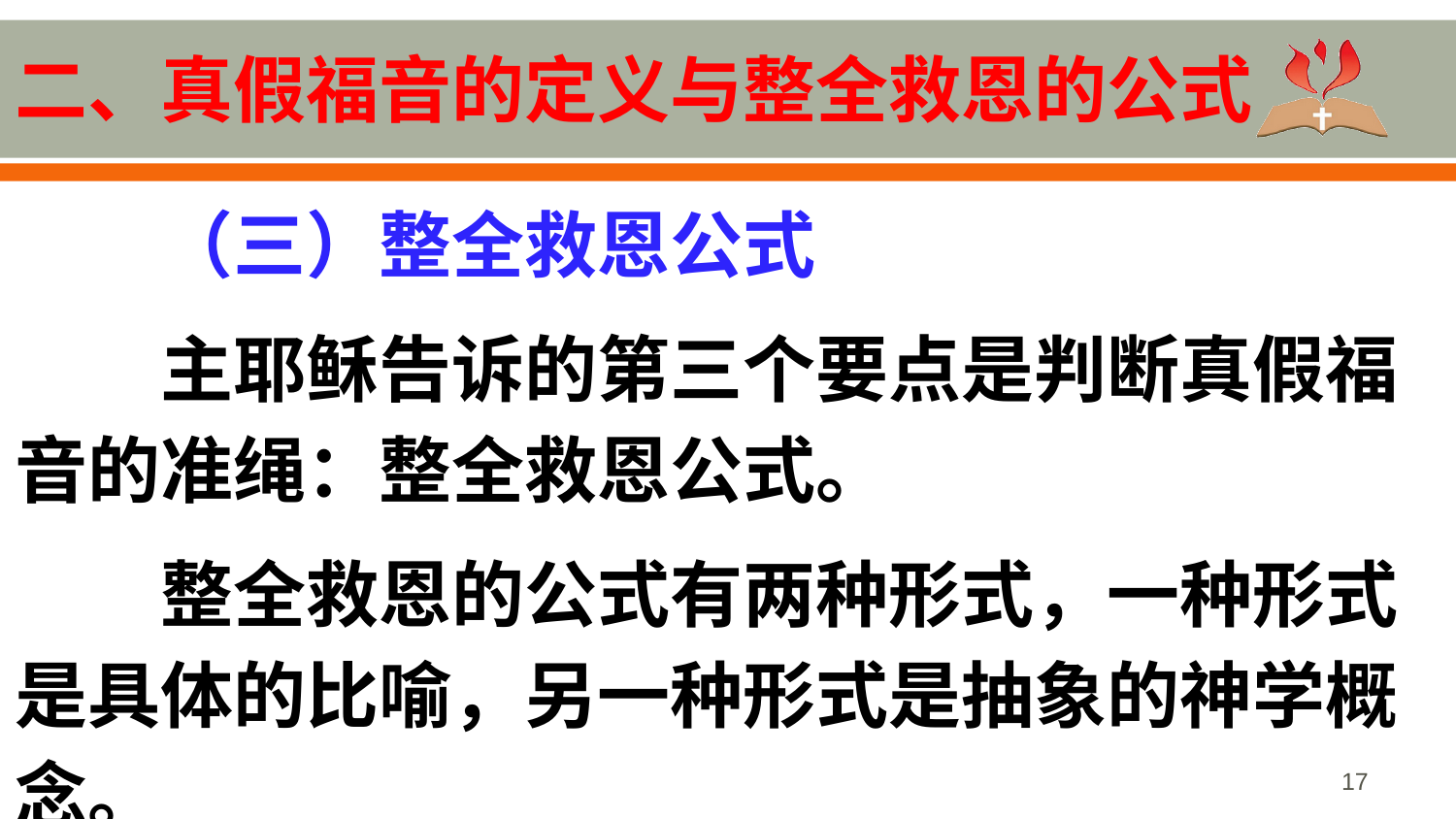

# 二、真假福音的定义与整全救恩的公式
	（三）整全救恩公式
主耶稣告诉的第三个要点是判断真假福音的准绳：整全救恩公式。
整全救恩的公式有两种形式，一种形式是具体的比喻，另一种形式是抽象的神学概念。

17